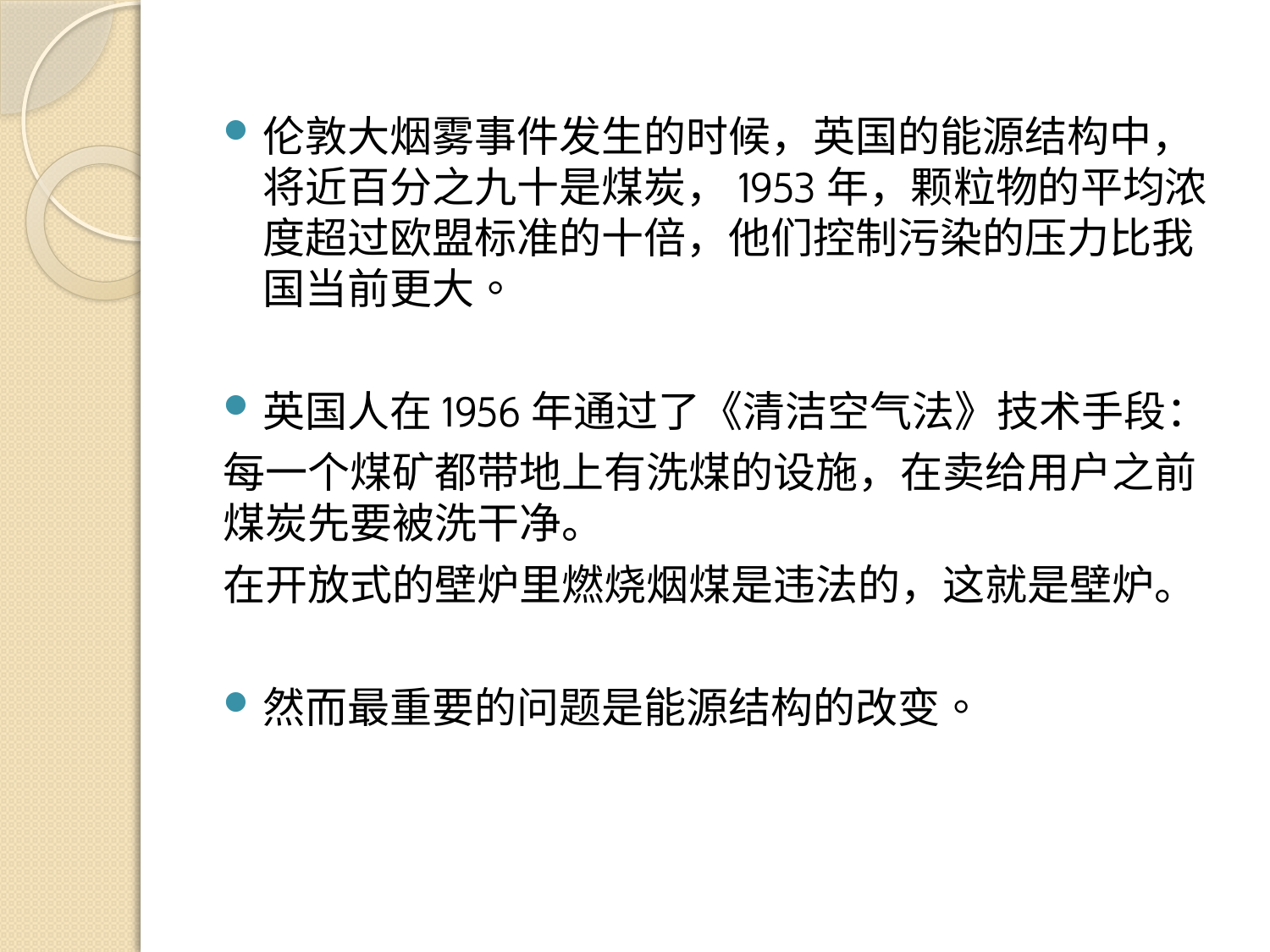

伦敦大烟雾事件发生的时候，英国的能源结构中，将近百分之九十是煤炭，1953年，颗粒物的平均浓度超过欧盟标准的十倍，他们控制污染的压力比我国当前更大。

英国人在1956年通过了《清洁空气法》技术手段：
每一个煤矿都带地上有洗煤的设施，在卖给用户之前煤炭先要被洗干净。
在开放式的壁炉里燃烧烟煤是违法的，这就是壁炉。

然而最重要的问题是能源结构的改变。